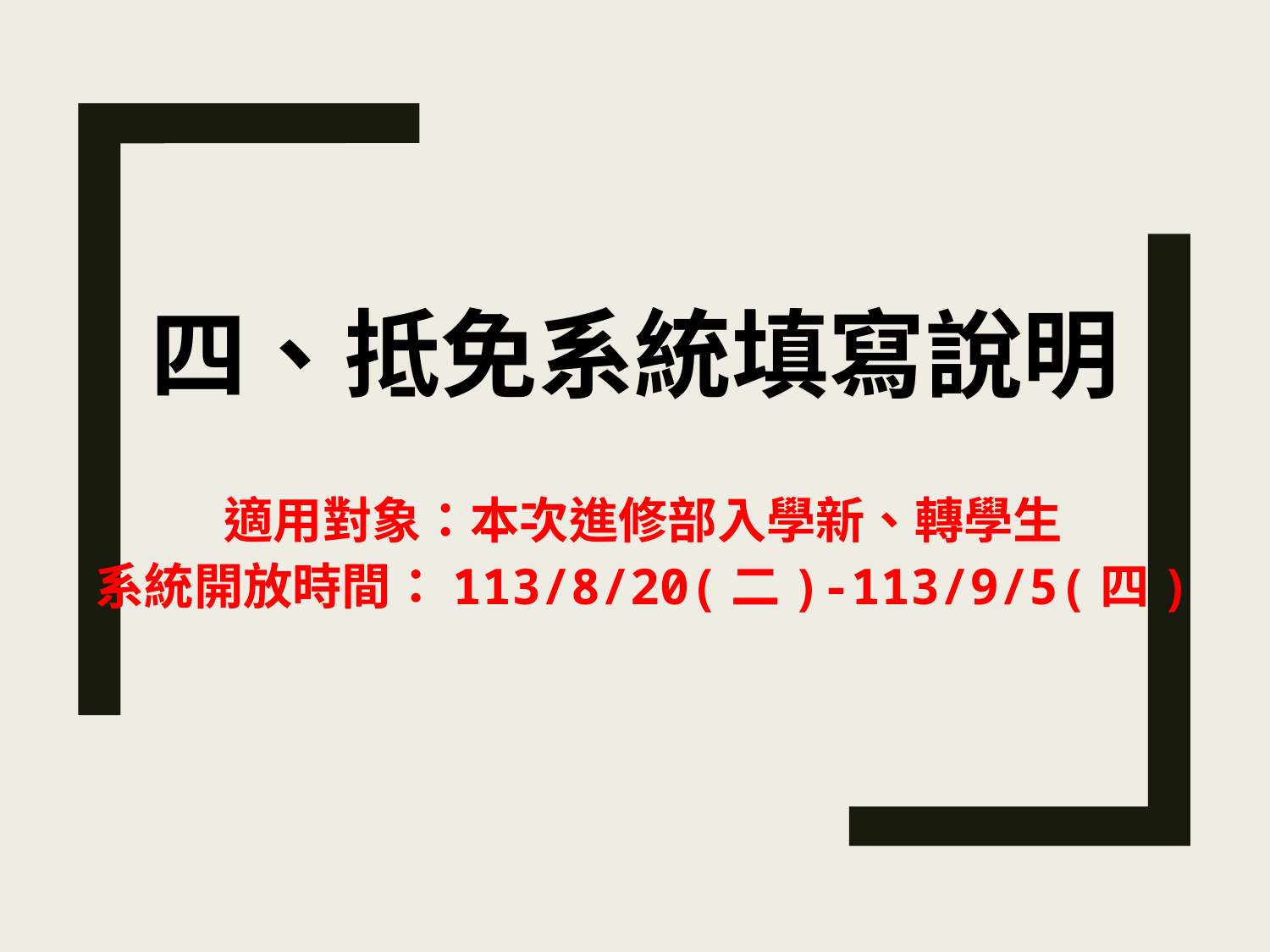

# 四、抵免系統填寫說明
適用對象：本次進修部入學新、轉學生
系統開放時間：113/8/20(二)-113/9/5(四)